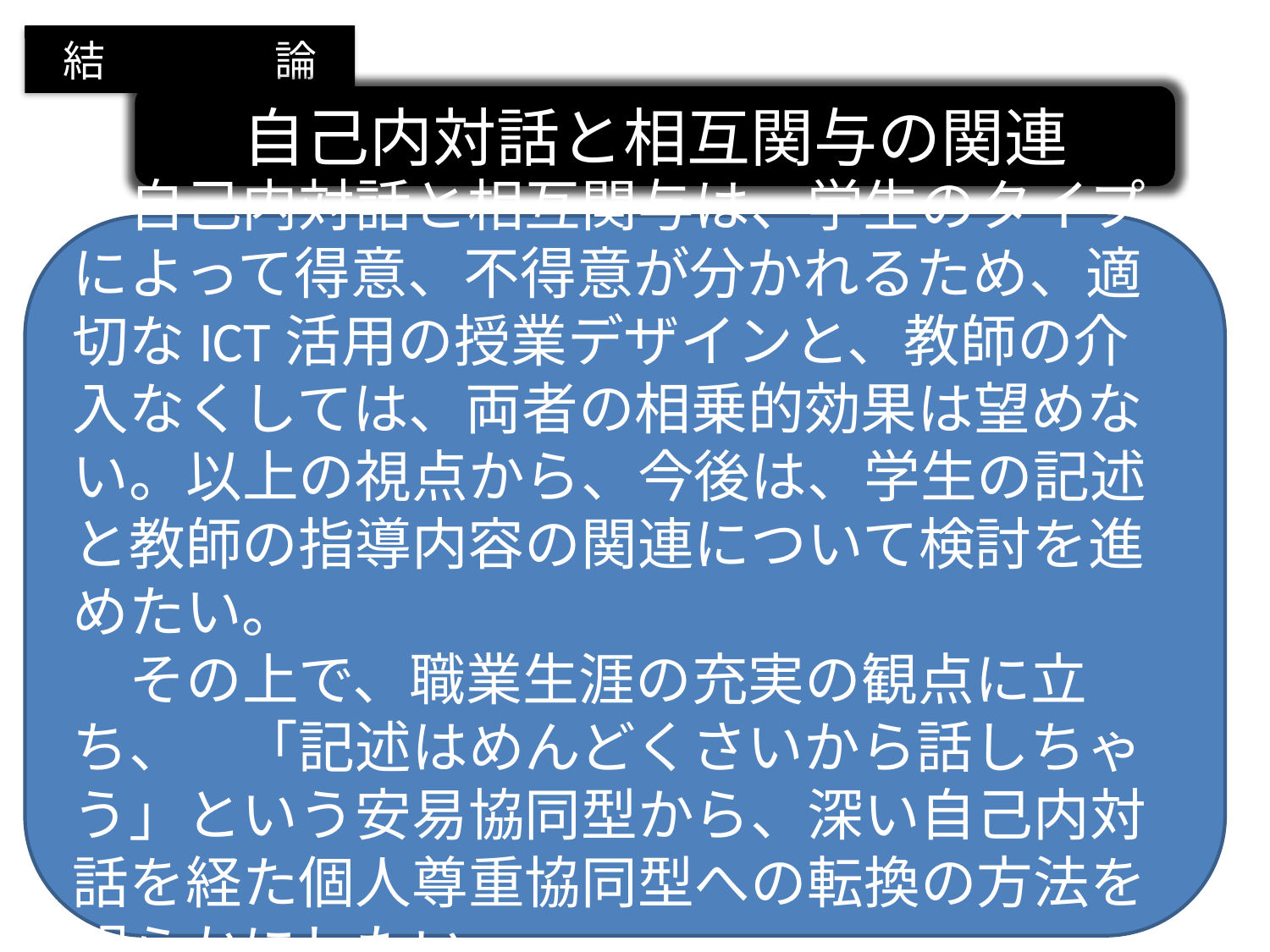

結　　　　論
自己内対話と相互関与の関連
　自己内対話と相互関与は、学生のタイプによって得意、不得意が分かれるため、適切なICT活用の授業デザインと、教師の介入なくしては、両者の相乗的効果は望めない。以上の視点から、今後は、学生の記述と教師の指導内容の関連について検討を進めたい。
　その上で、職業生涯の充実の観点に立ち、　「記述はめんどくさいから話しちゃう」という安易協同型から、深い自己内対話を経た個人尊重協同型への転換の方法を明らかにしたい。